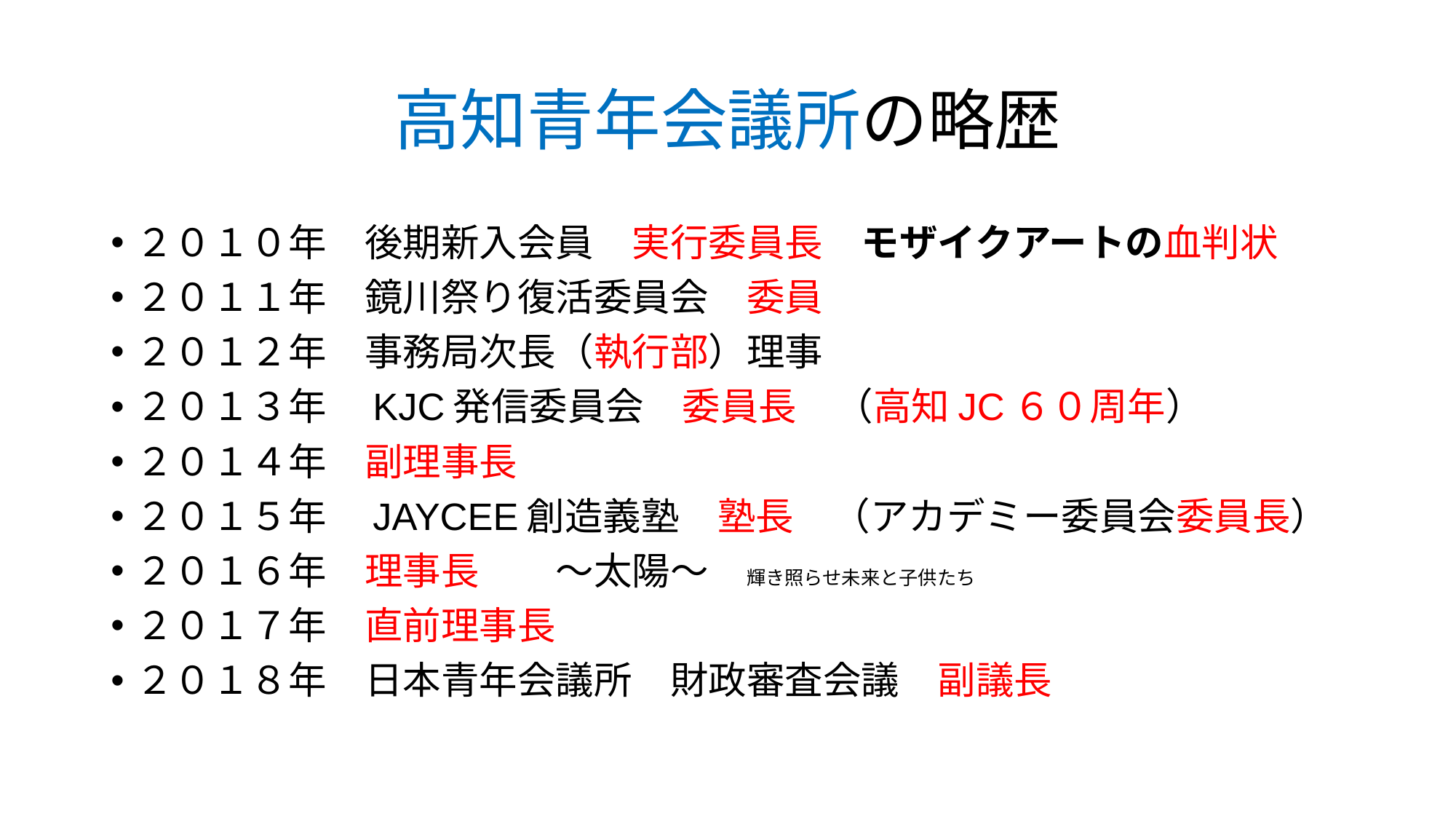

# 高知青年会議所の略歴
２０１０年　後期新入会員　実行委員長　モザイクアートの血判状
２０１１年　鏡川祭り復活委員会　委員
２０１２年　事務局次長（執行部）理事
２０１３年　KJC発信委員会　委員長　（高知JC６０周年）
２０１４年　副理事長
２０１５年　JAYCEE創造義塾　塾長　（アカデミー委員会委員長）
２０１６年　理事長　　～太陽～　輝き照らせ未来と子供たち
２０１７年　直前理事長
２０１８年　日本青年会議所　財政審査会議　副議長